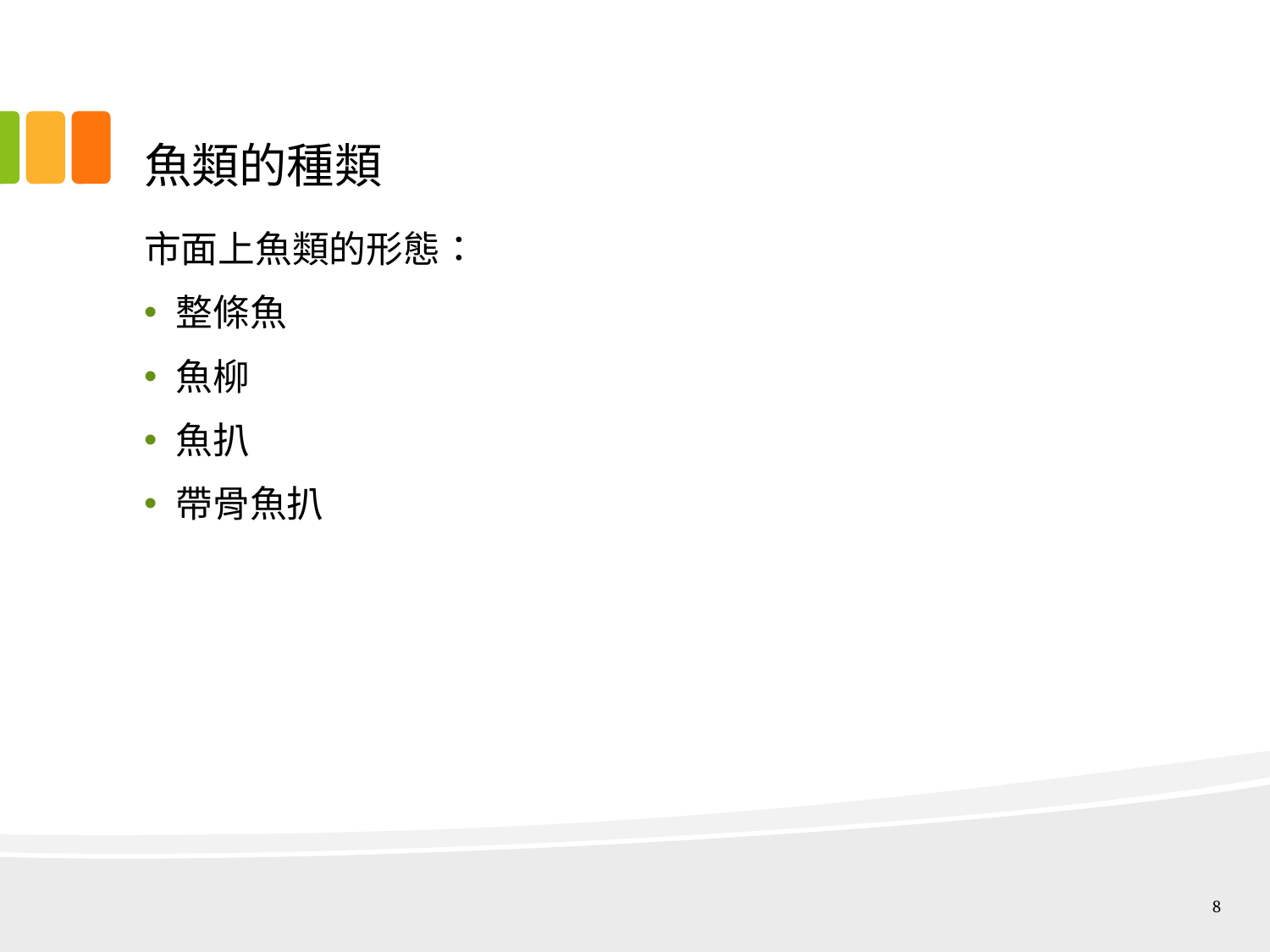

# 魚類的種類
市面上魚類的形態：
整條魚
魚柳
魚扒
帶骨魚扒
8